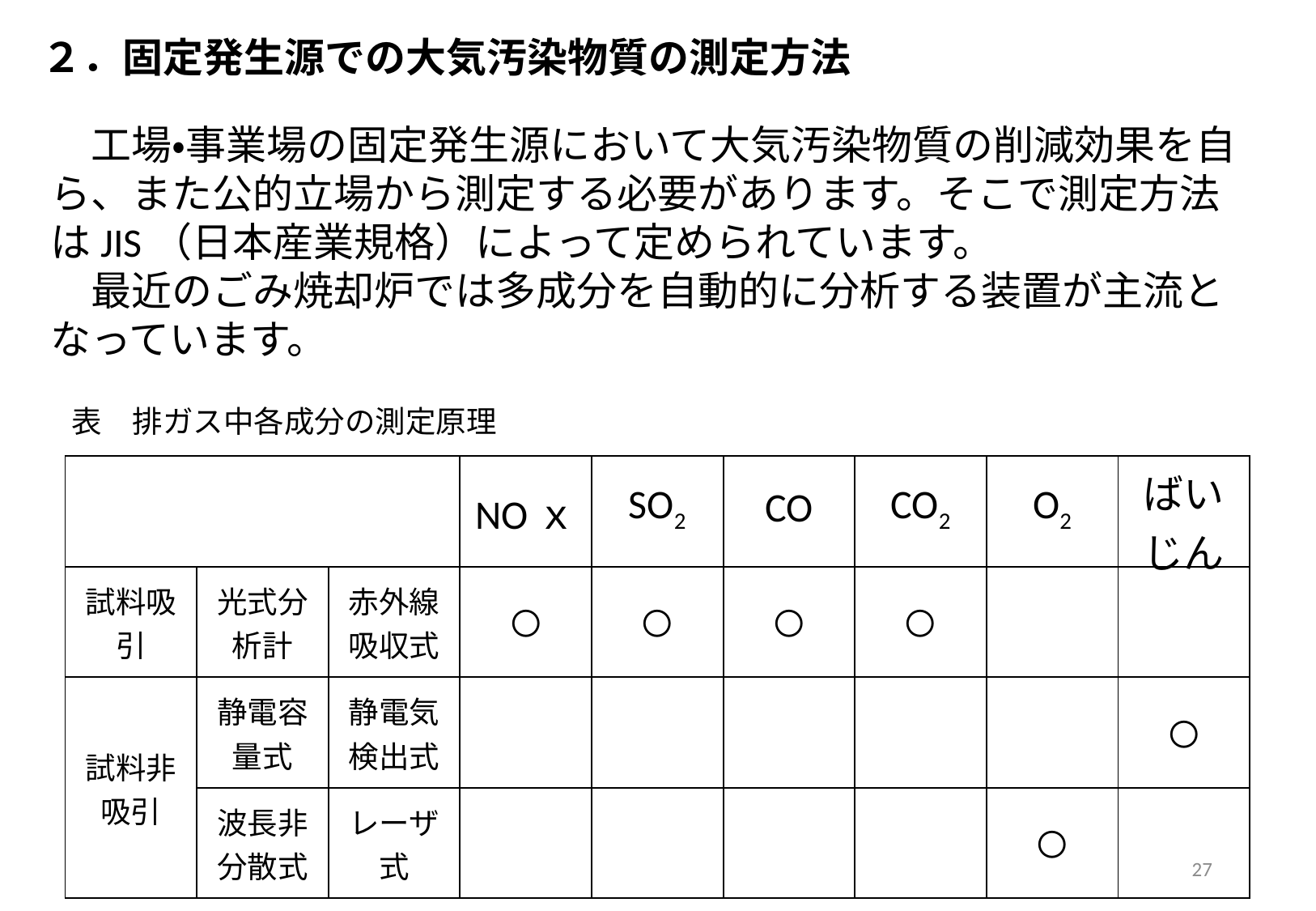

２．固定発生源での大気汚染物質の測定方法
　工場・事業場の固定発生源において大気汚染物質の削減効果を自ら、また公的立場から測定する必要があります。そこで測定方法はJIS（日本産業規格）によって定められています。
　最近のごみ焼却炉では多成分を自動的に分析する装置が主流となっています。
表　排ガス中各成分の測定原理
|  |  |  | NOｘ | SO2 | CO | CO2 | O2 | ばいじん |
| --- | --- | --- | --- | --- | --- | --- | --- | --- |
| 試料吸引 | 光式分析計 | 赤外線吸収式 | 〇 | 〇 | 〇 | 〇 |  |  |
| 試料非吸引 | 静電容量式 | 静電気検出式 |  |  |  |  |  | 〇 |
|  | 波長非分散式 | レーザ式 |  |  |  |  | 〇 |  |
27